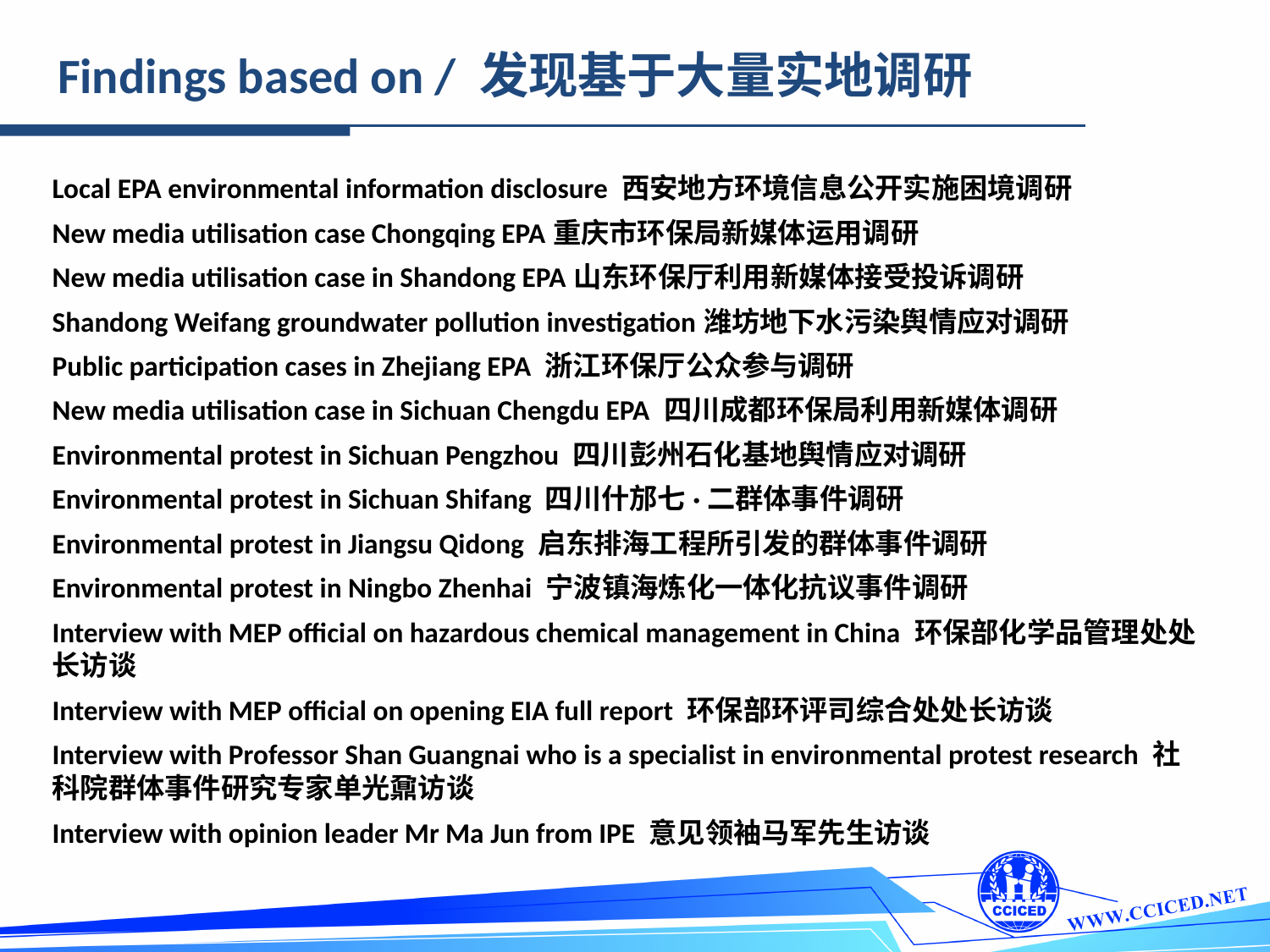

Findings based on / 发现基于大量实地调研
Local EPA environmental information disclosure 西安地方环境信息公开实施困境调研
New media utilisation case Chongqing EPA重庆市环保局新媒体运用调研
New media utilisation case in Shandong EPA山东环保厅利用新媒体接受投诉调研
Shandong Weifang groundwater pollution investigation潍坊地下水污染舆情应对调研
Public participation cases in Zhejiang EPA 浙江环保厅公众参与调研
New media utilisation case in Sichuan Chengdu EPA 四川成都环保局利用新媒体调研
Environmental protest in Sichuan Pengzhou 四川彭州石化基地舆情应对调研
Environmental protest in Sichuan Shifang 四川什邡七·二群体事件调研
Environmental protest in Jiangsu Qidong 启东排海工程所引发的群体事件调研
Environmental protest in Ningbo Zhenhai 宁波镇海炼化一体化抗议事件调研
Interview with MEP official on hazardous chemical management in China 环保部化学品管理处处长访谈
Interview with MEP official on opening EIA full report 环保部环评司综合处处长访谈
Interview with Professor Shan Guangnai who is a specialist in environmental protest research 社科院群体事件研究专家单光鼐访谈
Interview with opinion leader Mr Ma Jun from IPE 意见领袖马军先生访谈